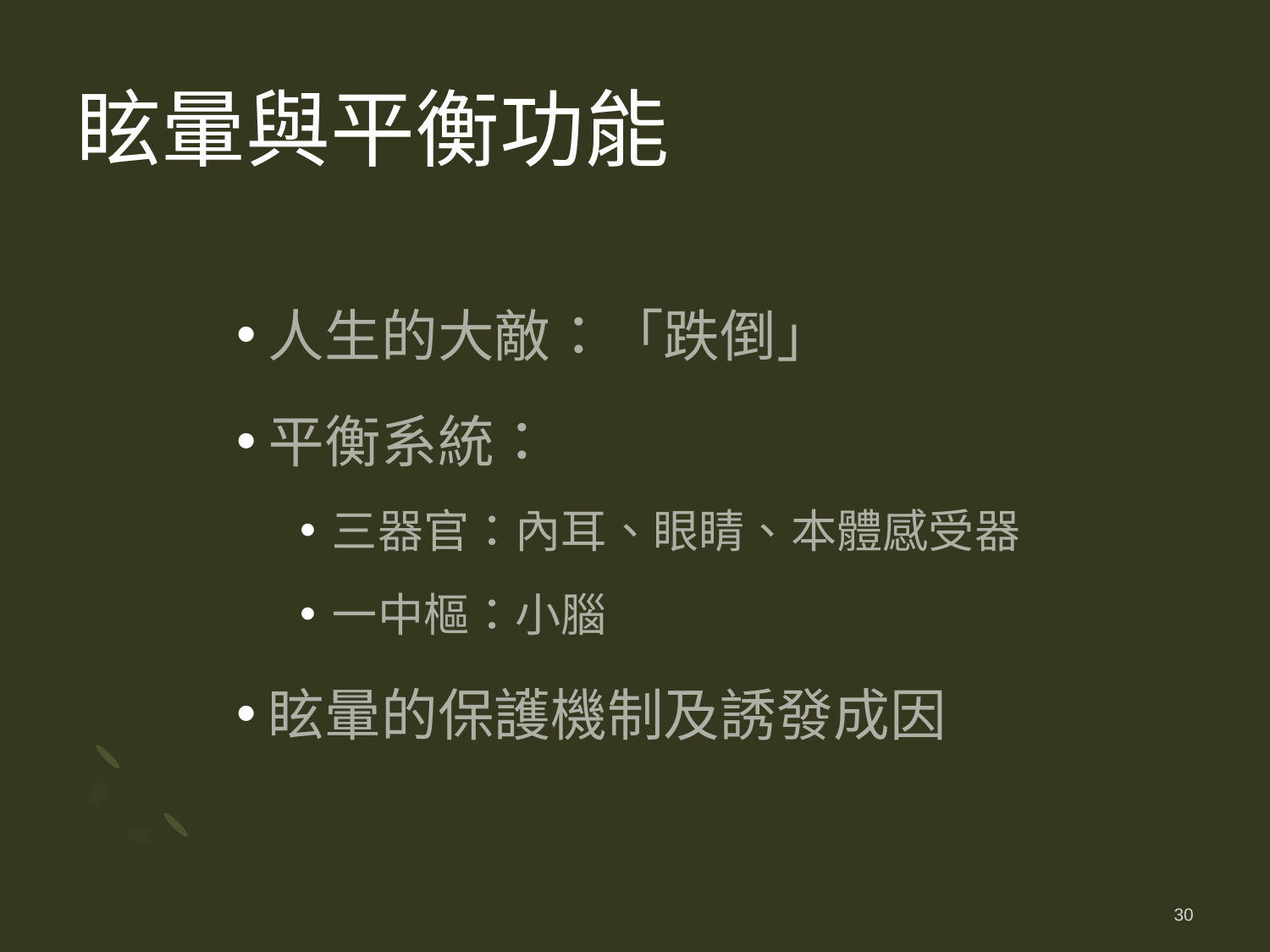

# 眩暈與平衡功能
人生的大敵：「跌倒」
平衡系統：
三器官：內耳、眼睛、本體感受器
一中樞：小腦
眩暈的保護機制及誘發成因
30